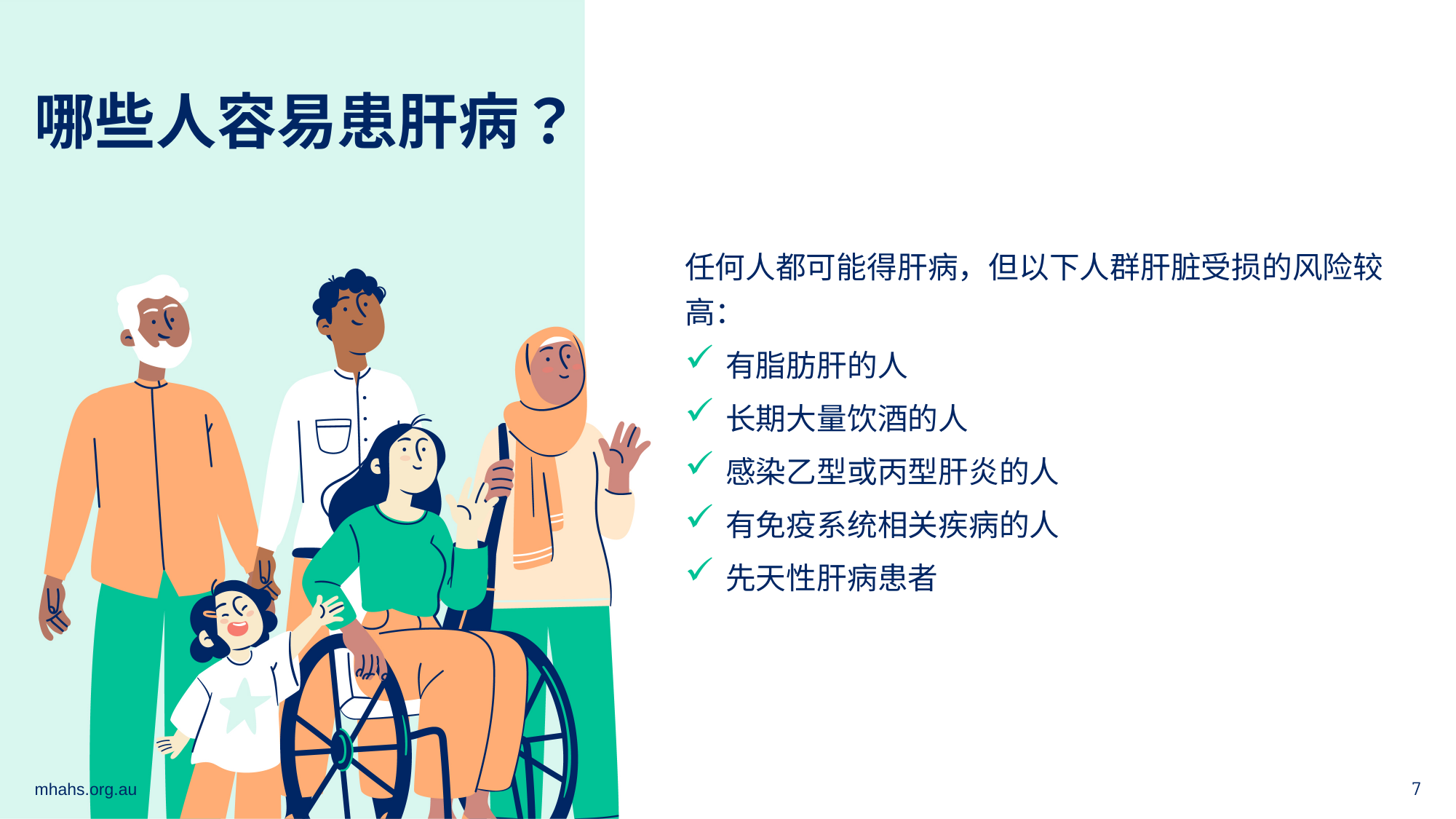

哪些人容易患肝病？
任何人都可能得肝病，但以下人群肝脏受损的风险较高：
有脂肪肝的人
长期大量饮酒的人
感染乙型或丙型肝炎的人
有免疫系统相关疾病的人
先天性肝病患者
mhahs.org.au
7